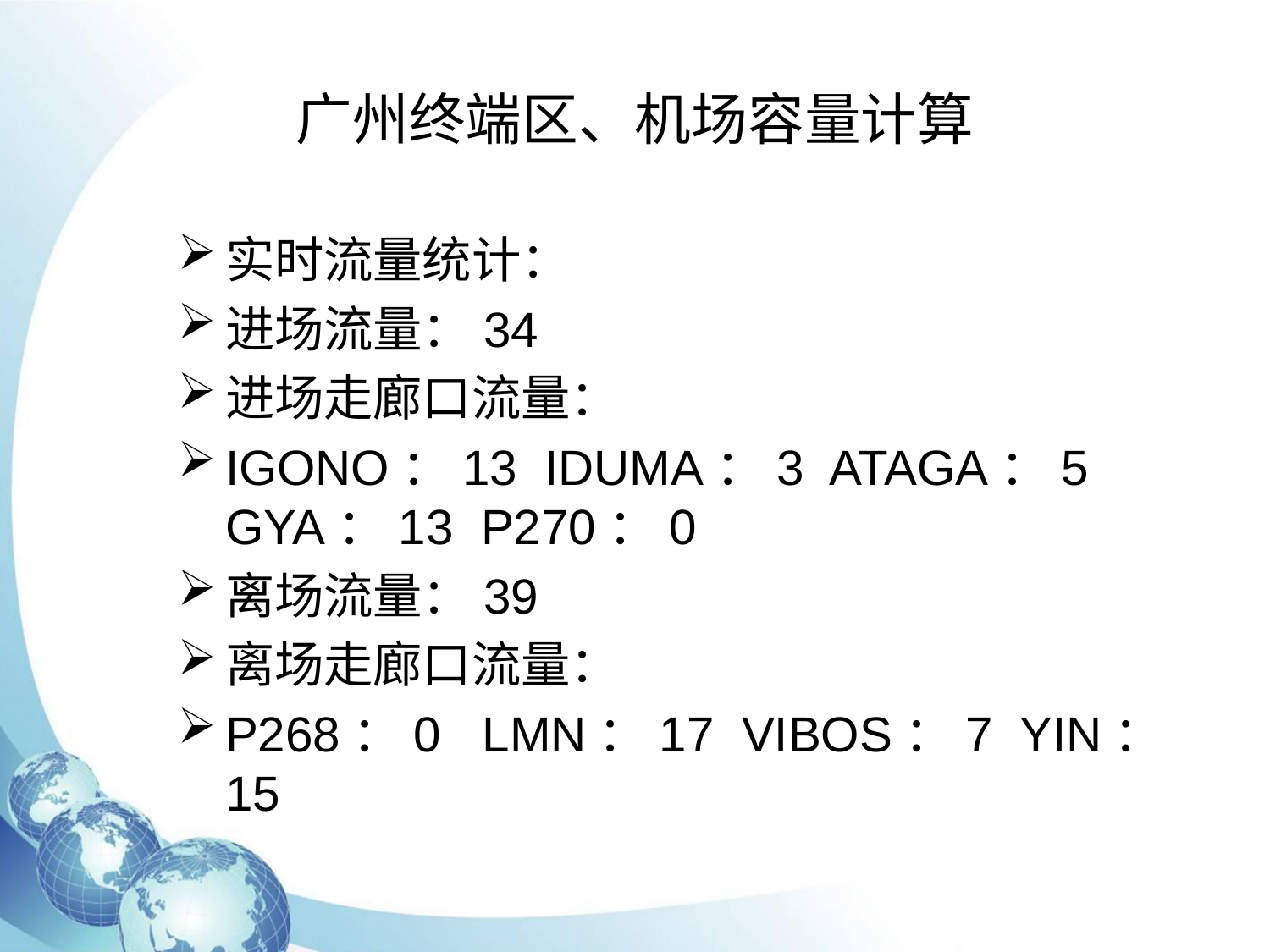

# 广州终端区、机场容量计算
实时流量统计：
进场流量：34
进场走廊口流量：
IGONO：13  IDUMA：3  ATAGA：5  GYA：13  P270：0
离场流量：39
离场走廊口流量：
P268：0   LMN：17  VIBOS：7  YIN：15